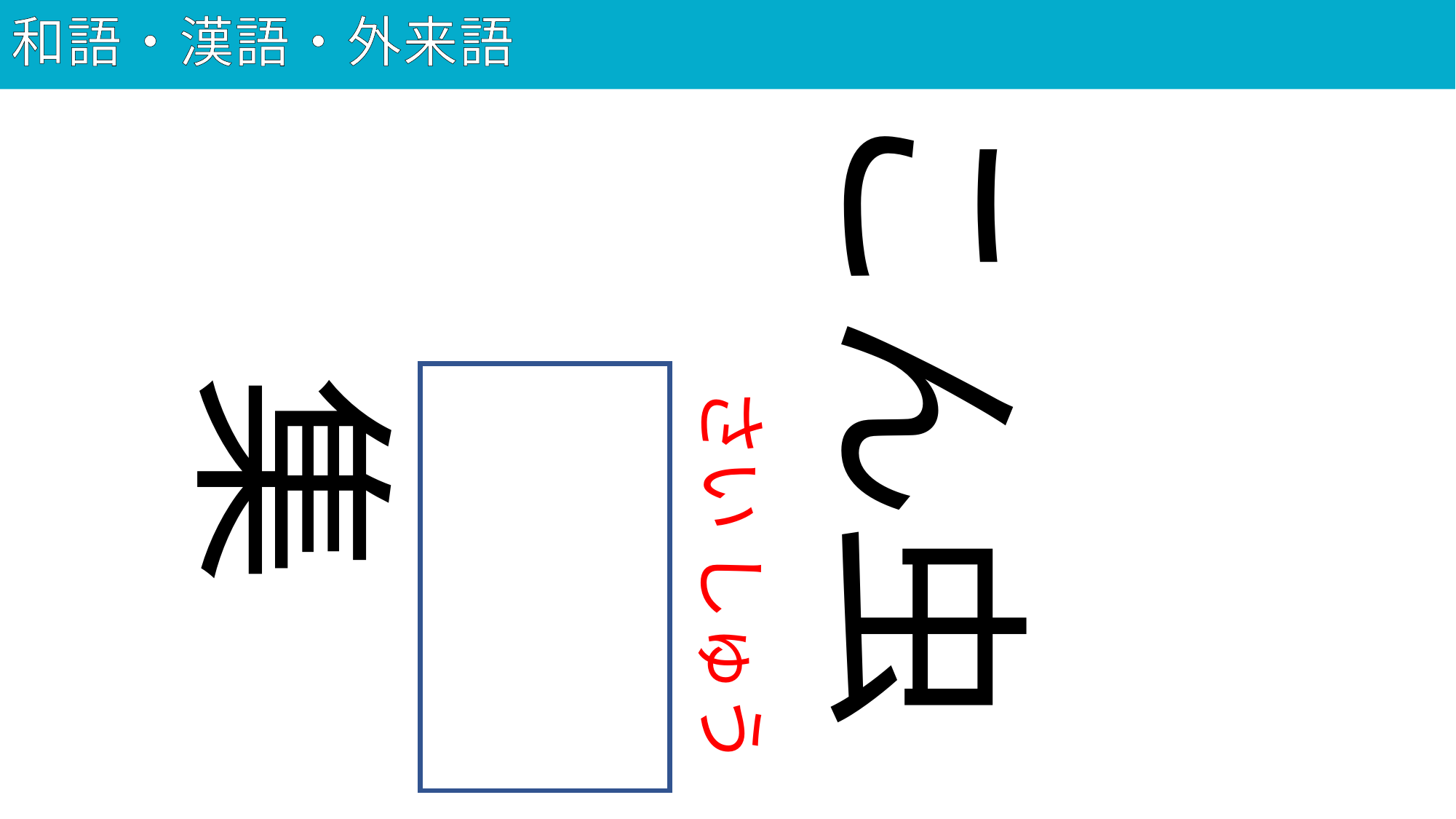

# 和語・漢語・外来語
28
こん虫
採集

さい しゅう